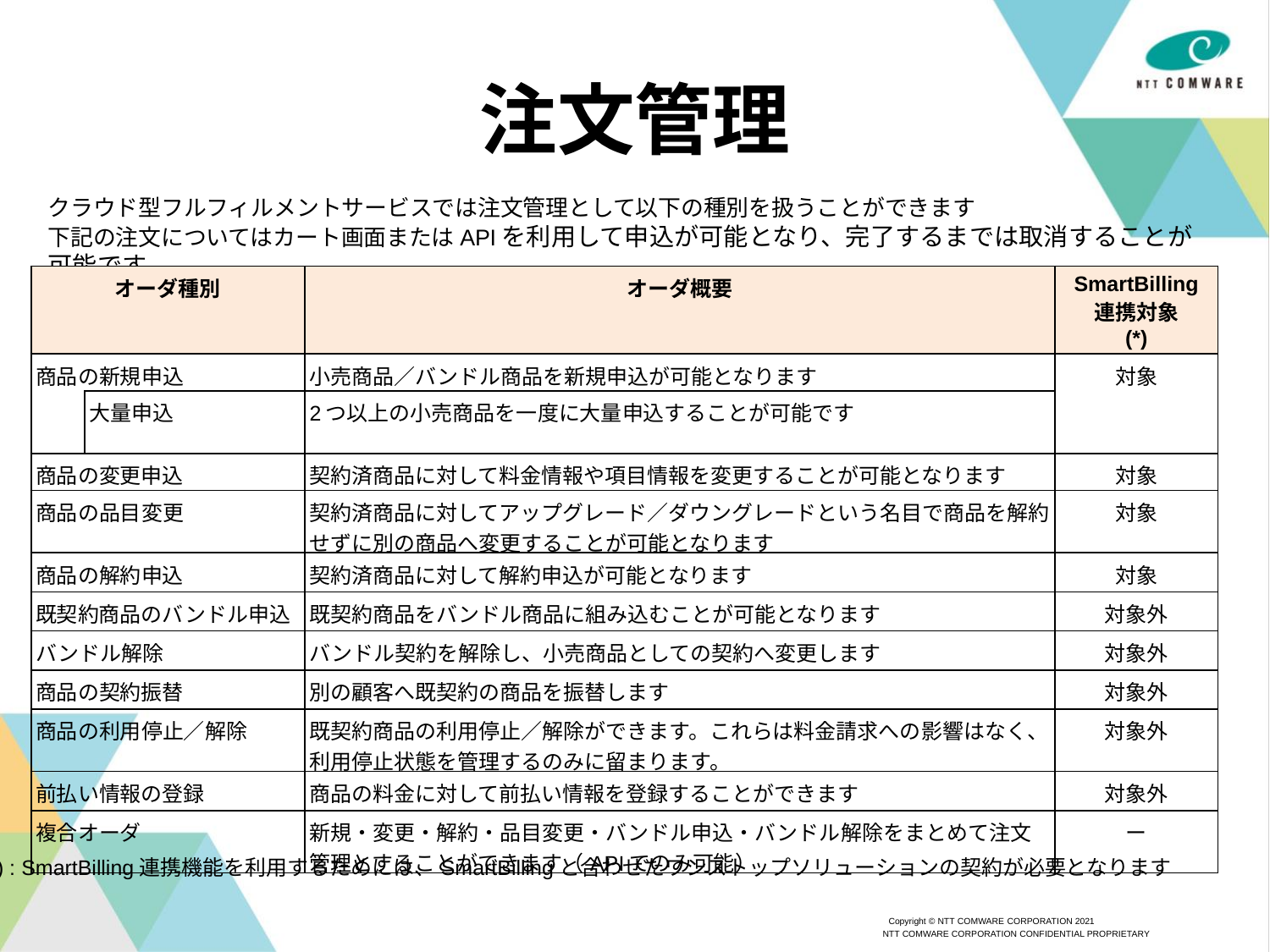

# 注文管理
クラウド型フルフィルメントサービスでは注文管理として以下の種別を扱うことができます
下記の注文についてはカート画面またはAPIを利用して申込が可能となり、完了するまでは取消することが可能です
| オーダ種別 |  | オーダ概要 | SmartBilling 連携対象 (\*) |
| --- | --- | --- | --- |
| 商品の新規申込 |  | 小売商品／バンドル商品を新規申込が可能となります | 対象 |
|  | 大量申込 | 2つ以上の小売商品を一度に大量申込することが可能です |  |
| 商品の変更申込 |  | 契約済商品に対して料金情報や項目情報を変更することが可能となります | 対象 |
| 商品の品目変更 |  | 契約済商品に対してアップグレード／ダウングレードという名目で商品を解約せずに別の商品へ変更することが可能となります | 対象 |
| 商品の解約申込 |  | 契約済商品に対して解約申込が可能となります | 対象 |
| 既契約商品のバンドル申込 |  | 既契約商品をバンドル商品に組み込むことが可能となります | 対象外 |
| バンドル解除 |  | バンドル契約を解除し、小売商品としての契約へ変更します | 対象外 |
| 商品の契約振替 |  | 別の顧客へ既契約の商品を振替します | 対象外 |
| 商品の利用停止／解除 |  | 既契約商品の利用停止／解除ができます。これらは料金請求への影響はなく、利用停止状態を管理するのみに留まります。 | 対象外 |
| 前払い情報の登録 |  | 商品の料金に対して前払い情報を登録することができます | 対象外 |
| 複合オーダ |  | 新規・変更・解約・品目変更・バンドル申込・バンドル解除をまとめて注文管理とすることができます（APIでのみ可能） | ー |
 (*) : SmartBilling連携機能を利用するためには、SmartBillingと合わせたワンストップソリューションの契約が必要となります